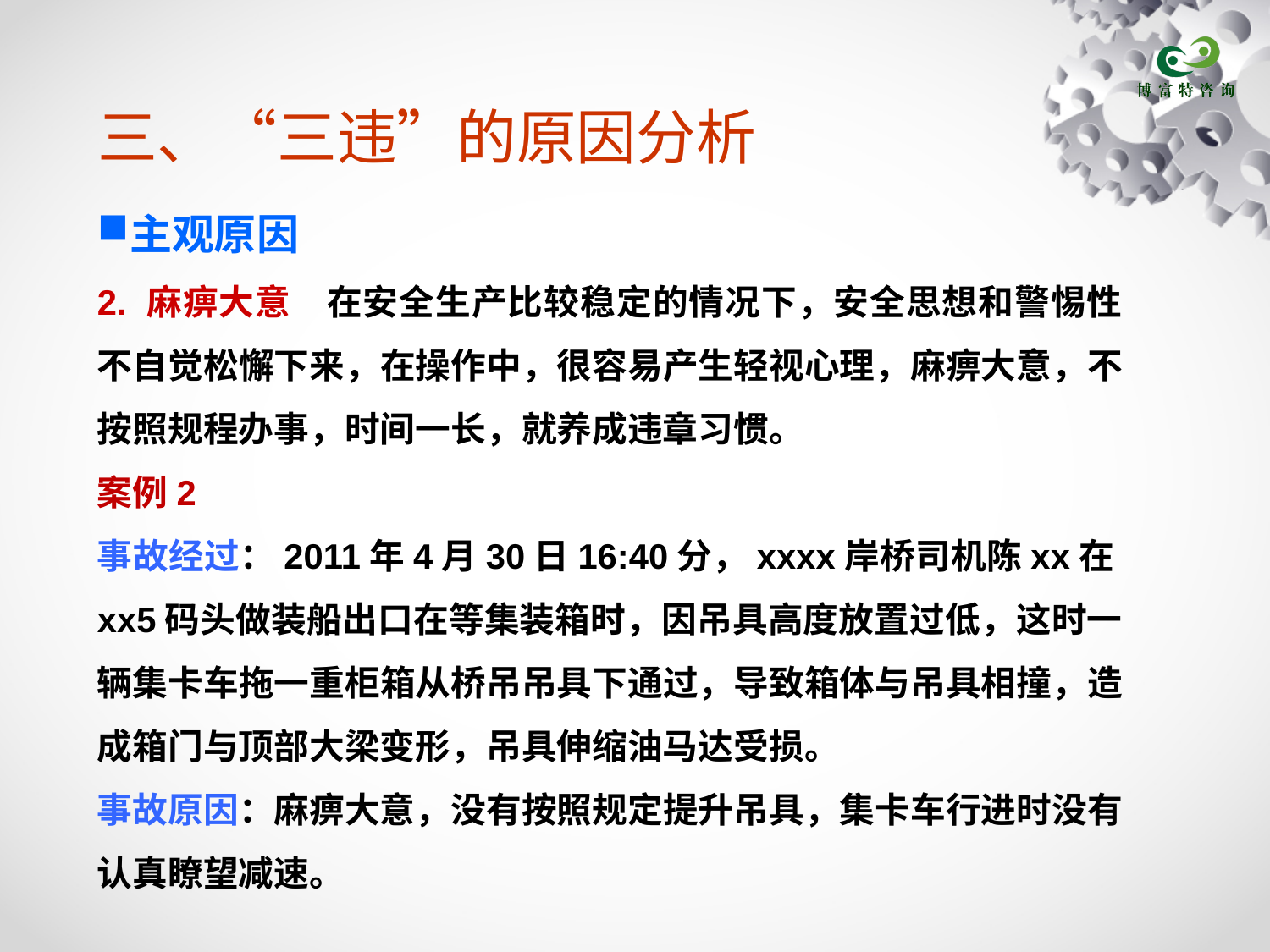

# 三、“三违”的原因分析
主观原因
2. 麻痹大意    在安全生产比较稳定的情况下，安全思想和警惕性不自觉松懈下来，在操作中，很容易产生轻视心理，麻痹大意，不按照规程办事，时间一长，就养成违章习惯。
案例2
事故经过：2011年4月30日16:40分，xxxx岸桥司机陈xx在xx5码头做装船出口在等集装箱时，因吊具高度放置过低，这时一辆集卡车拖一重柜箱从桥吊吊具下通过，导致箱体与吊具相撞，造成箱门与顶部大梁变形，吊具伸缩油马达受损。
事故原因：麻痹大意，没有按照规定提升吊具，集卡车行进时没有认真瞭望减速。